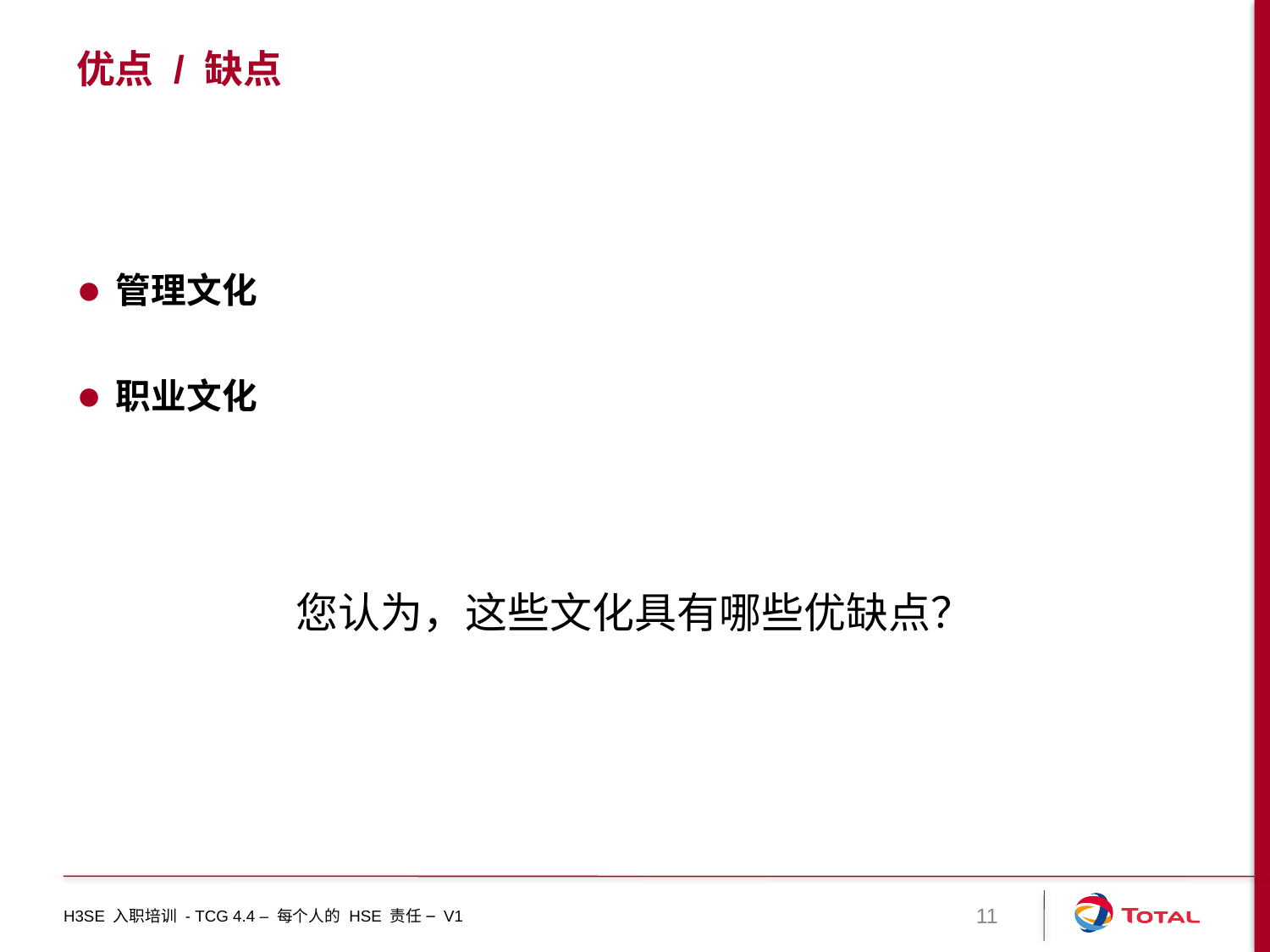

# 优点 / 缺点

管理文化

职业文化

您认为，这些文化具有哪些优缺点？
H3SE 入职培训 - TCG 4.4 – 每个人的 HSE 责任 – V1
11